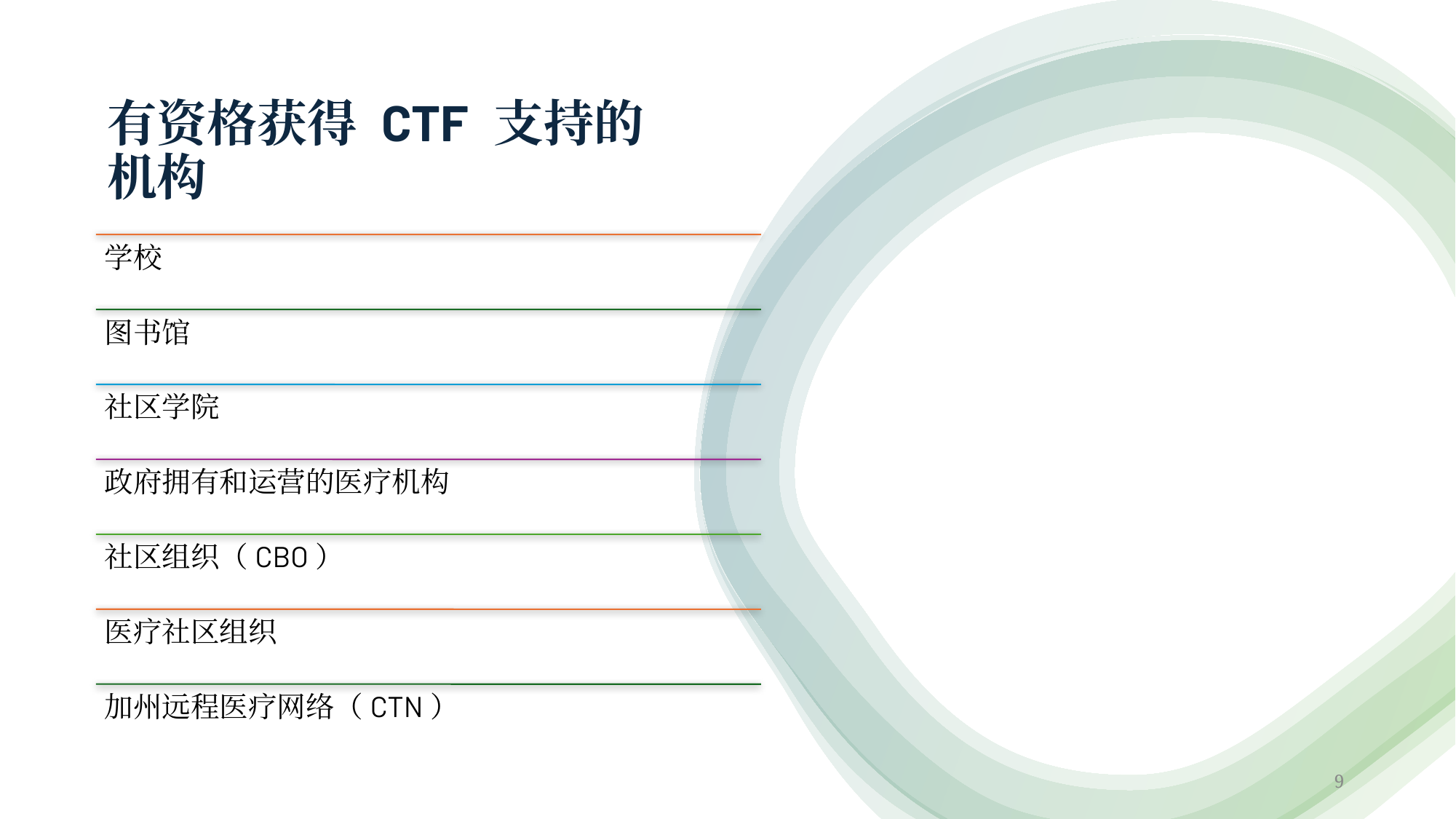

# 有资格获得 CTF 支持的机构
学校
图书馆
社区学院
政府拥有和运营的医疗机构
社区组织（CBO）
医疗社区组织
加州远程医疗网络（CTN）

9